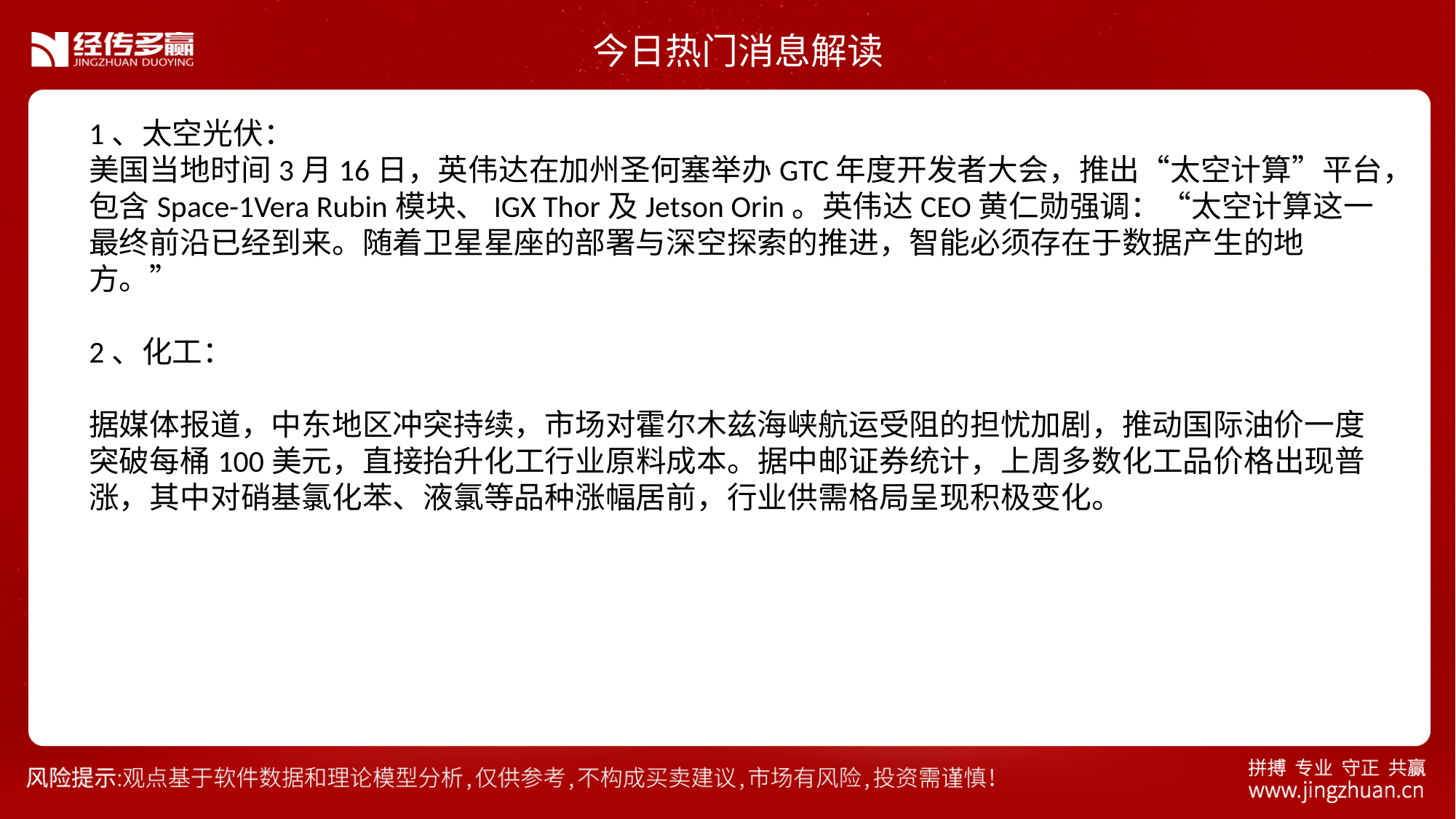

今日热门消息解读
1、太空光伏：
美国当地时间3月16日，英伟达在加州圣何塞举办GTC年度开发者大会，推出“太空计算”平台，包含Space-1Vera Rubin模块、IGX Thor及Jetson Orin。英伟达CEO黄仁勋强调：“太空计算这一最终前沿已经到来。随着卫星星座的部署与深空探索的推进，智能必须存在于数据产生的地方。”

2、化工：

据媒体报道，中东地区冲突持续，市场对霍尔木兹海峡航运受阻的担忧加剧，推动国际油价一度突破每桶100美元，直接抬升化工行业原料成本。据中邮证券统计，上周多数化工品价格出现普涨，其中对硝基氯化苯、液氯等品种涨幅居前，行业供需格局呈现积极变化。